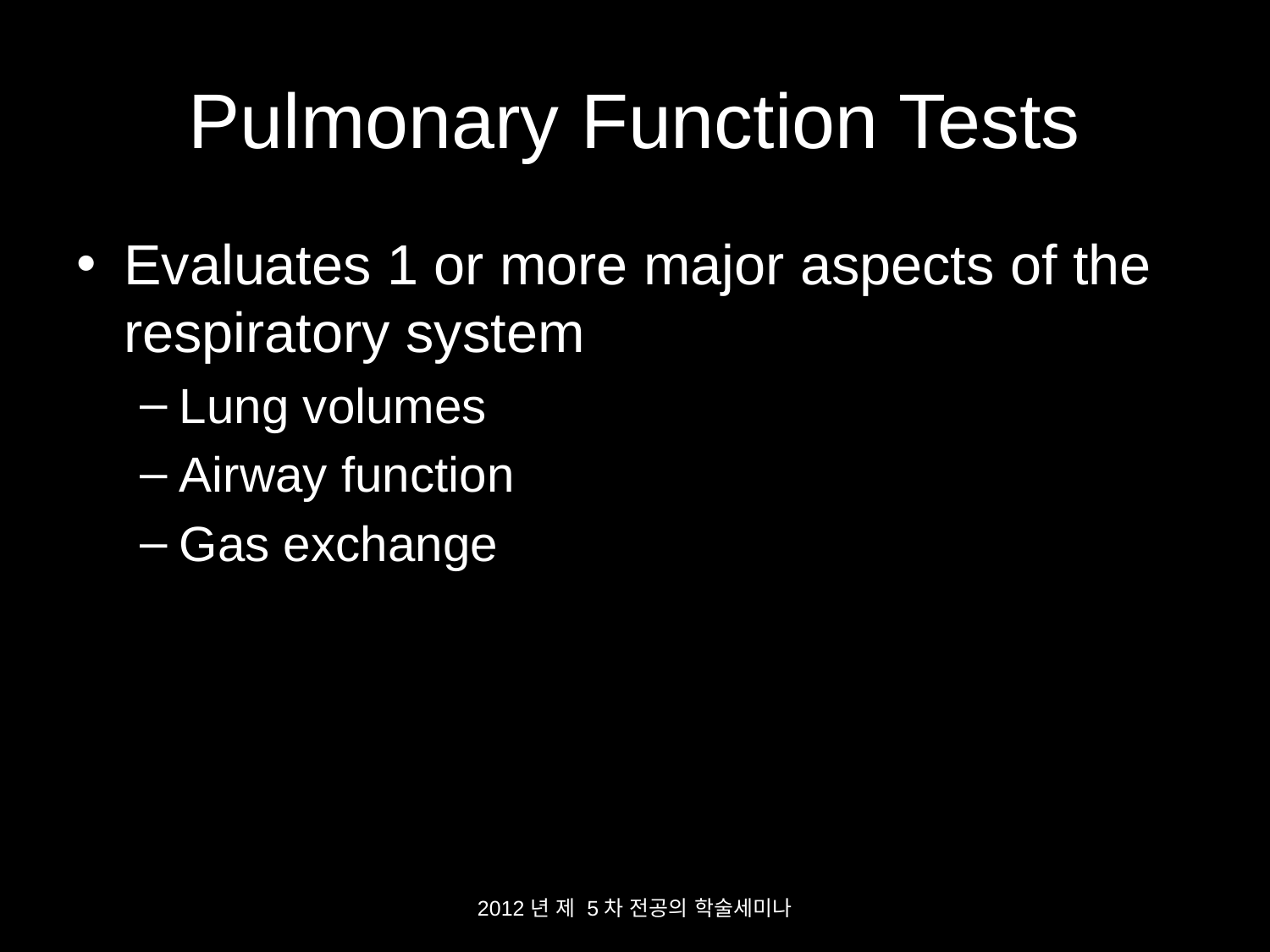

# Pulmonary Function Tests
Evaluates 1 or more major aspects of the respiratory system
Lung volumes
Airway function
Gas exchange
2012년 제 5차 전공의 학술세미나